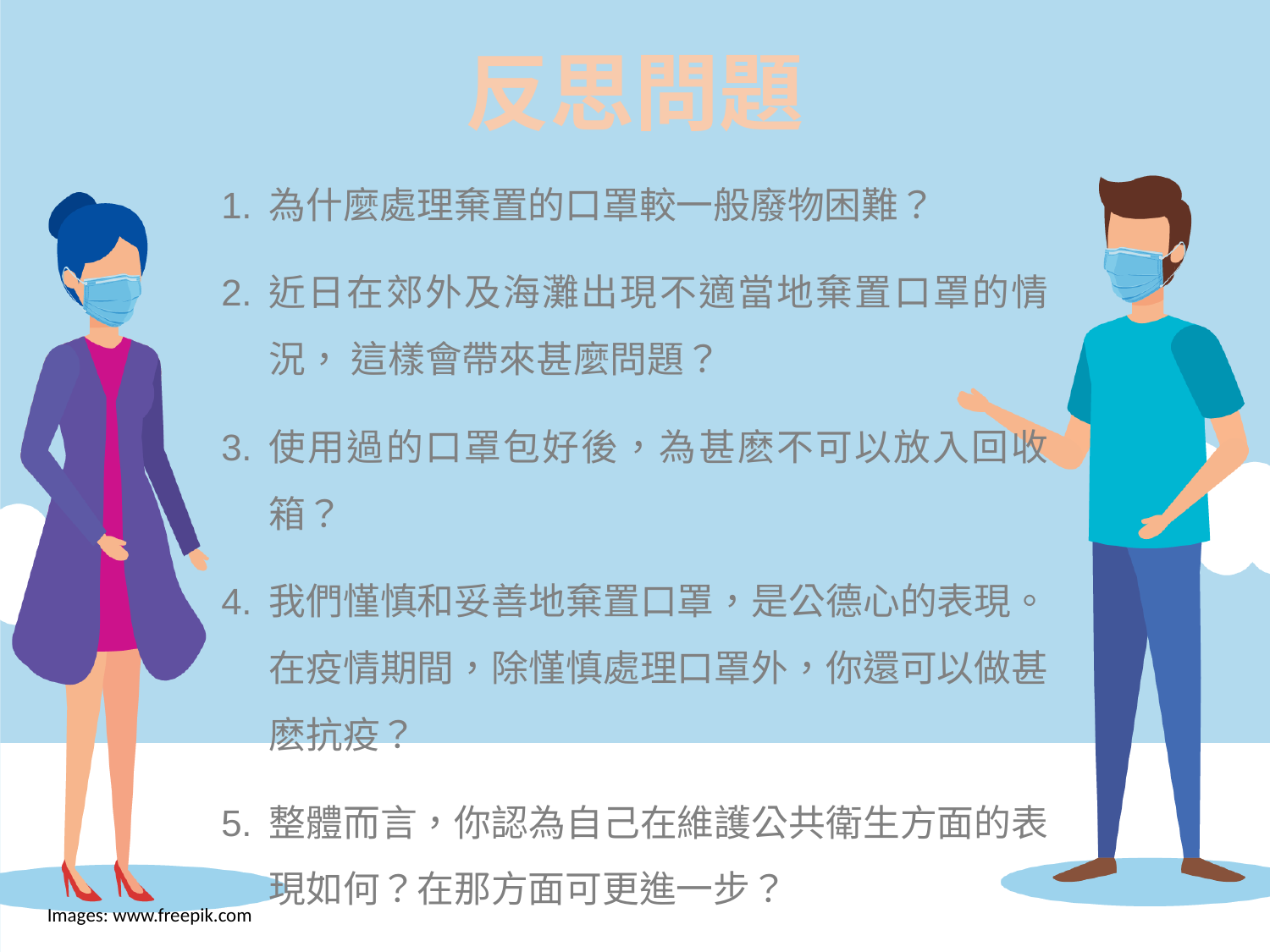

# 反思問題
為什麼處理棄置的口罩較一般廢物困難？
近日在郊外及海灘出現不適當地棄置口罩的情況， 這樣會帶來甚麼問題？
使用過的口罩包好後，為甚麽不可以放入回收箱？
我們慬慎和妥善地棄置口罩，是公德心的表現。在疫情期間，除慬慎處理口罩外，你還可以做甚麽抗疫？
整體而言，你認為自己在維護公共衛生方面的表現如何？在那方面可更進一步？
Images: www.freepik.com